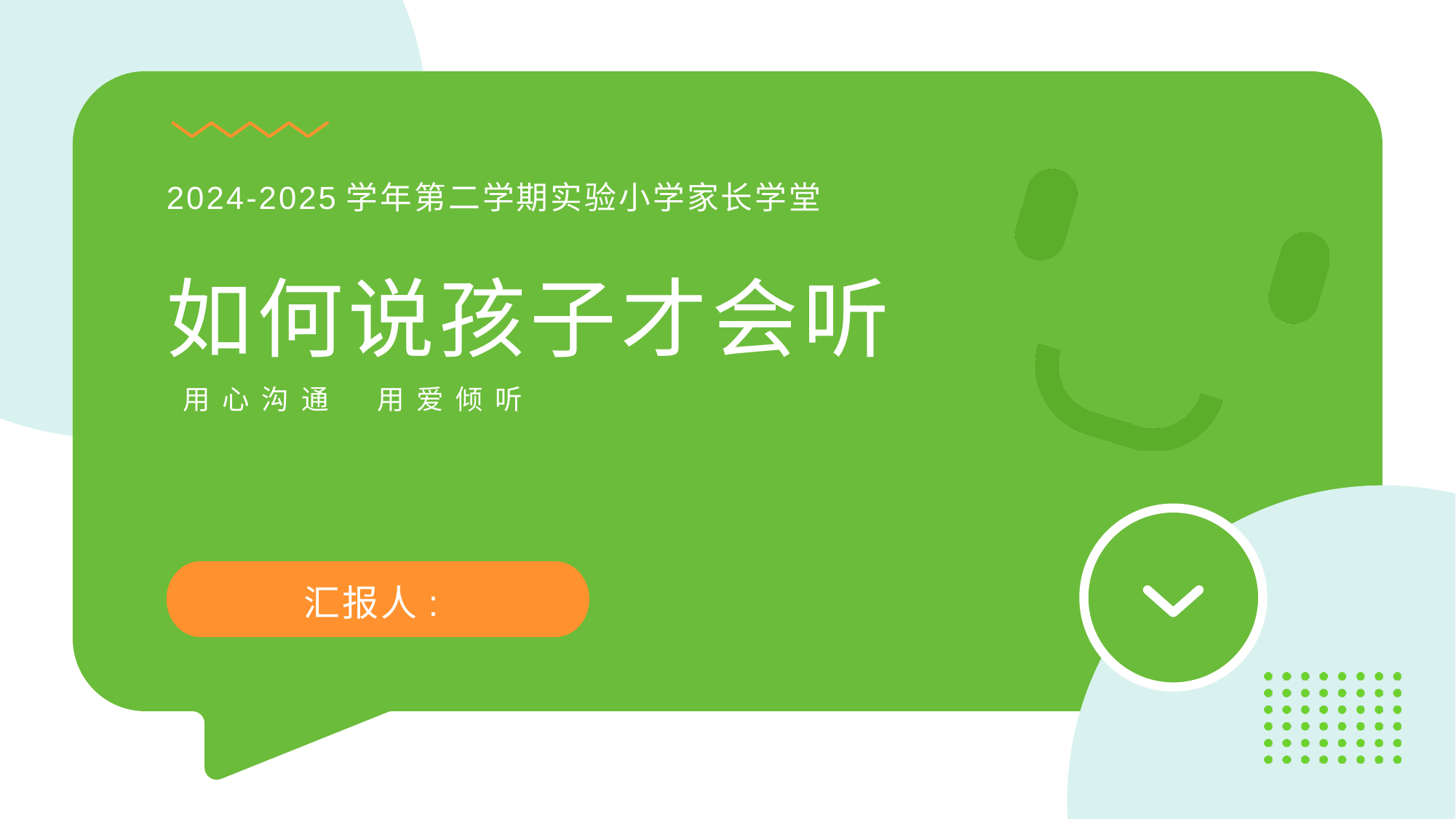

2024-2025学年第二学期实验小学家长学堂
如何说孩子才会听
用心沟通  用爱倾听
汇报人: